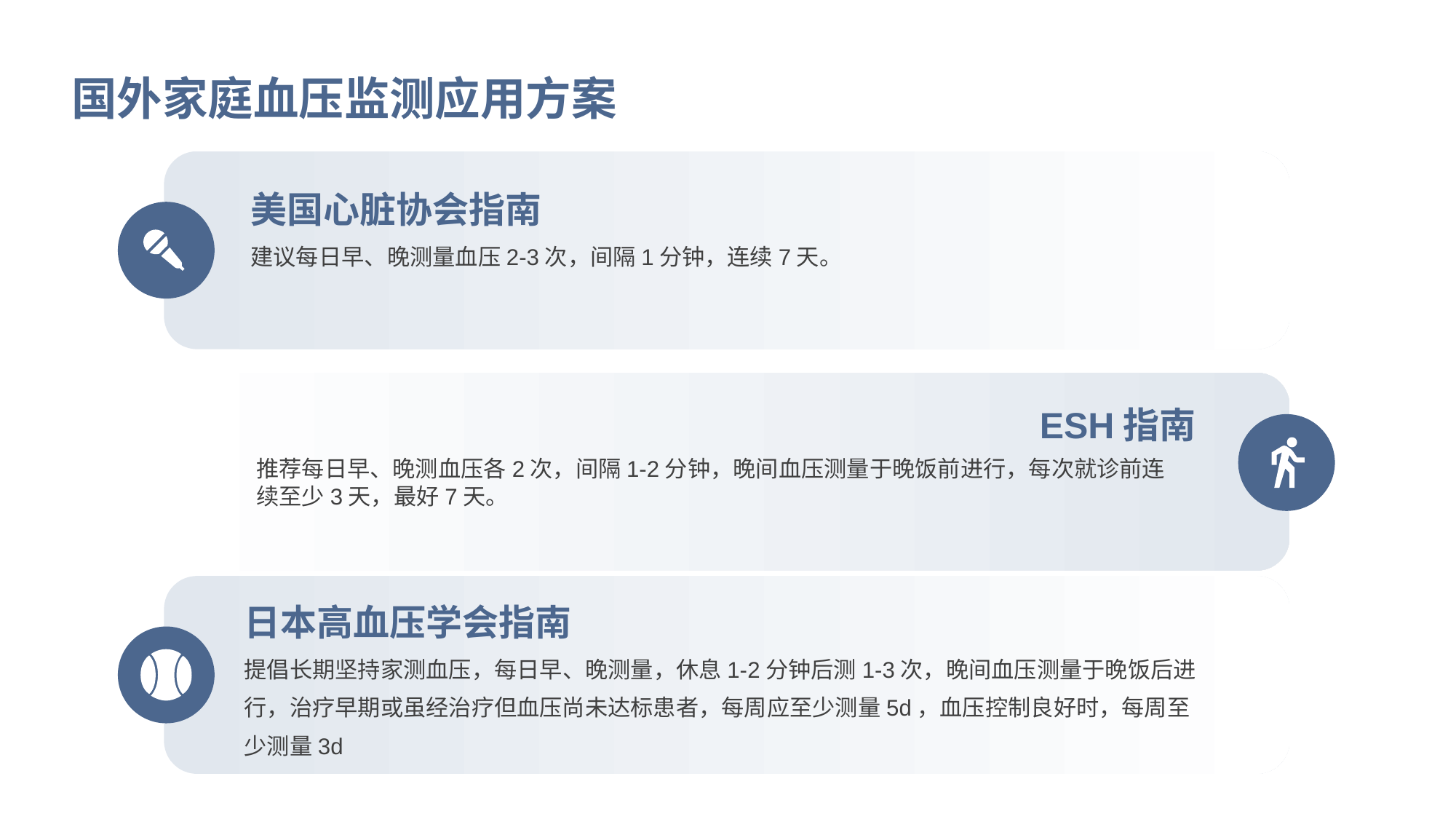

国外家庭血压监测应用方案

美国心脏协会指南

建议每日早、晚测量血压2-3次，间隔1分钟，连续7天。

ESH指南

推荐每日早、晚测血压各2次，间隔1-2分钟，晚间血压测量于晚饭前进行，每次就诊前连续至少3天，最好7天。

日本高血压学会指南

提倡长期坚持家测血压，每日早、晚测量，休息1-2分钟后测1-3次，晚间血压测量于晚饭后进行，治疗早期或虽经治疗但血压尚未达标患者，每周应至少测量5d，血压控制良好时，每周至少测量3d